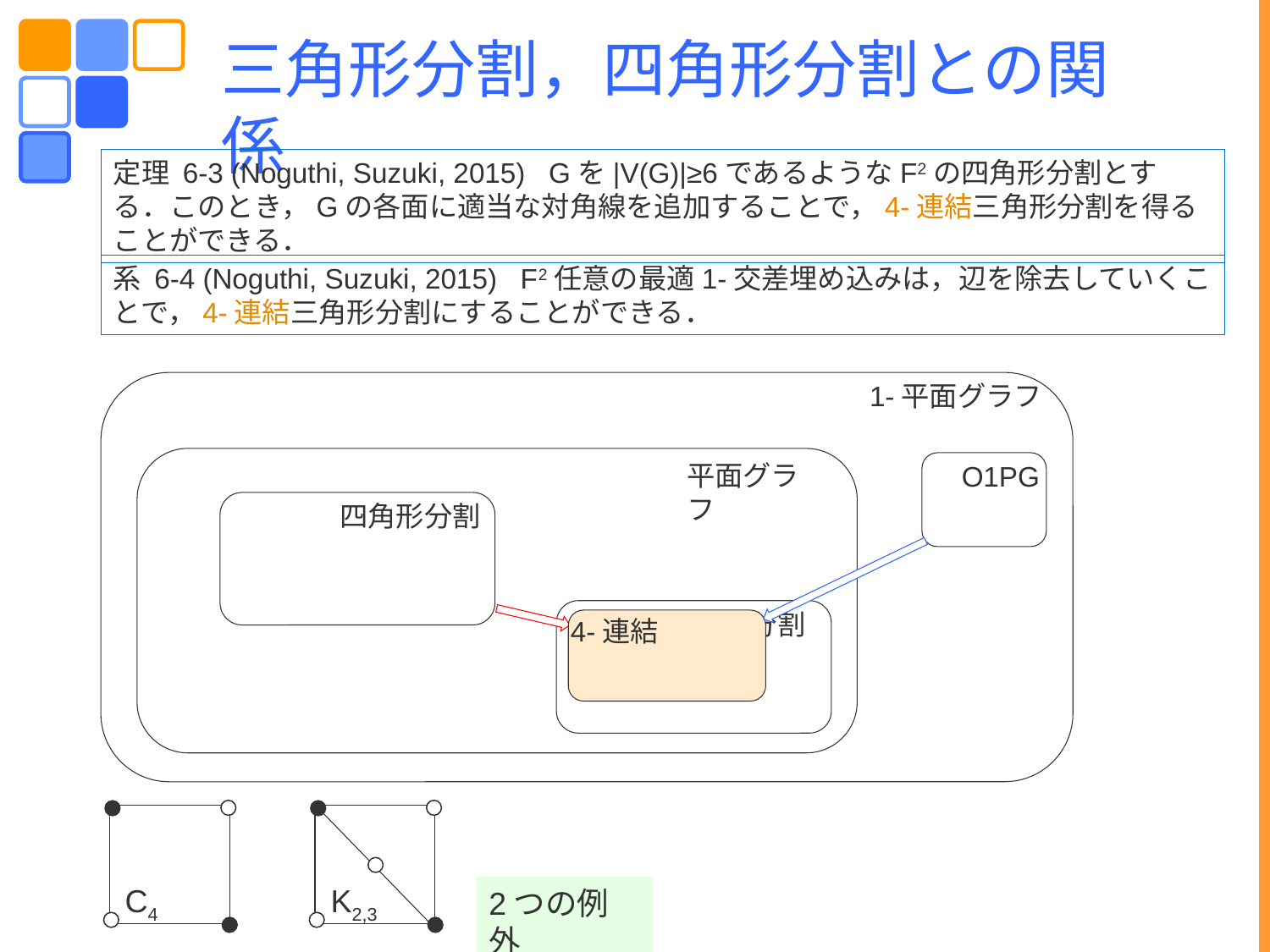

三角形分割，四角形分割との関係
定理 6-3 (Noguthi, Suzuki, 2015)   Gを|V(G)|≥6であるようなF2の四角形分割とする．このとき，Gの各面に適当な対角線を追加することで，4-連結三角形分割を得ることができる．
系 6-4 (Noguthi, Suzuki, 2015)   F2任意の最適1-交差埋め込みは，辺を除去していくことで，4-連結三角形分割にすることができる．

1-平面グラフ

平面グラフ

O1PG

四角形分割

三角形分割
4-連結

C4

K2,3

2つの例外